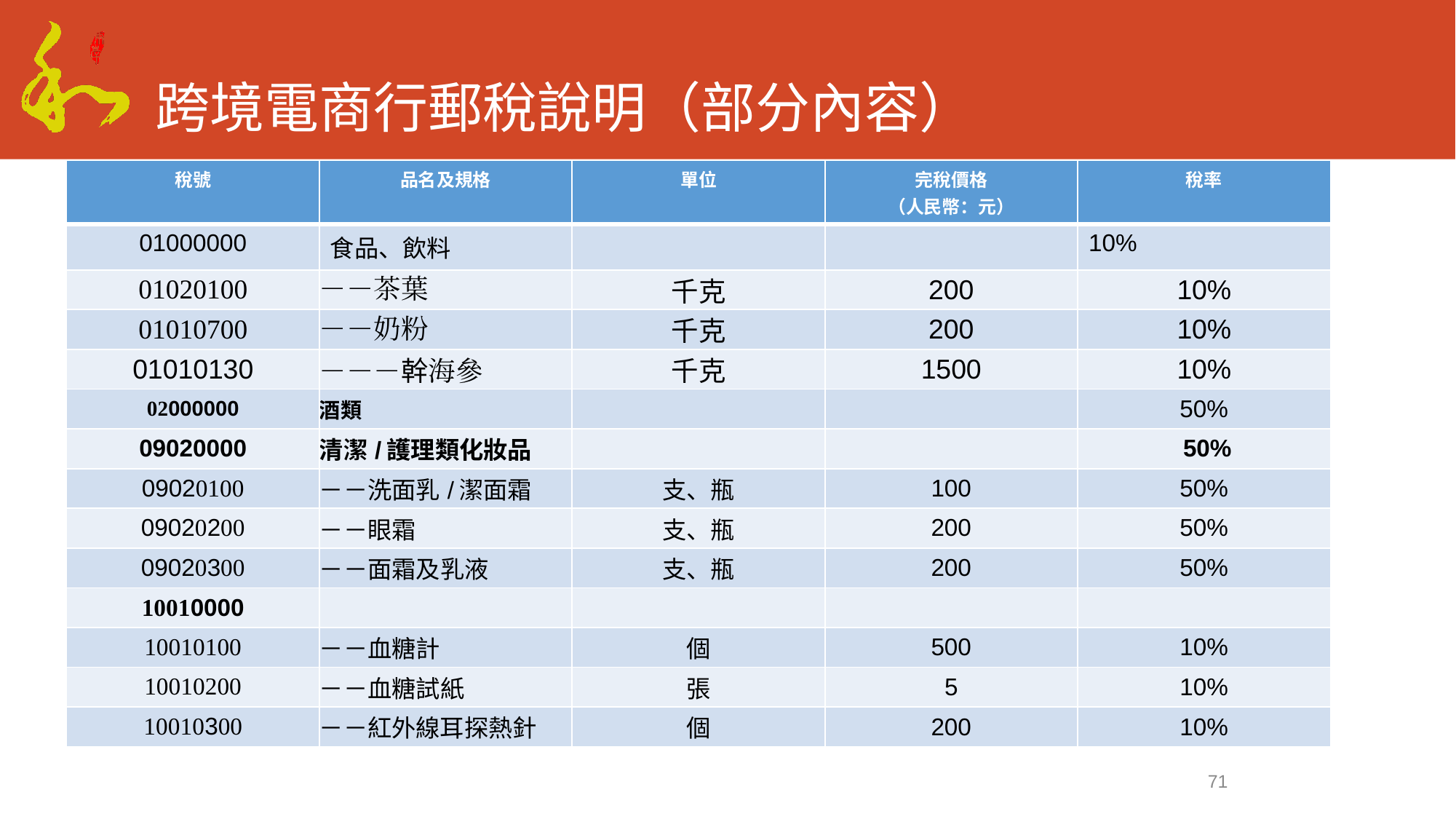

# 跨境電商行郵稅說明（部分內容）
| 稅號 | 品名及規格 | 單位 | 完稅價格 （人民幣：元） | 稅率 |
| --- | --- | --- | --- | --- |
| 01000000 | 食品、飲料 |  |  | 10% |
| 01020100 | －－茶葉 | 千克 | 200 | 10% |
| 01010700 | －－奶粉 | 千克 | 200 | 10% |
| 01010130 | －－－幹海參 | 千克 | 1500 | 10% |
| 02000000 | 酒類 |  |  | 50% |
| 09020000 | 清潔/護理類化妝品 |  |  | 50% |
| 09020100 | －－洗面乳/潔面霜 | 支、瓶 | 100 | 50% |
| 09020200 | －－眼霜 | 支、瓶 | 200 | 50% |
| 09020300 | －－面霜及乳液 | 支、瓶 | 200 | 50% |
| 10010000 |  |  |  |  |
| 10010100 | －－血糖計 | 個 | 500 | 10% |
| 10010200 | －－血糖試紙 | 張 | 5 | 10% |
| 10010300 | －－紅外線耳探熱針 | 個 | 200 | 10% |
71